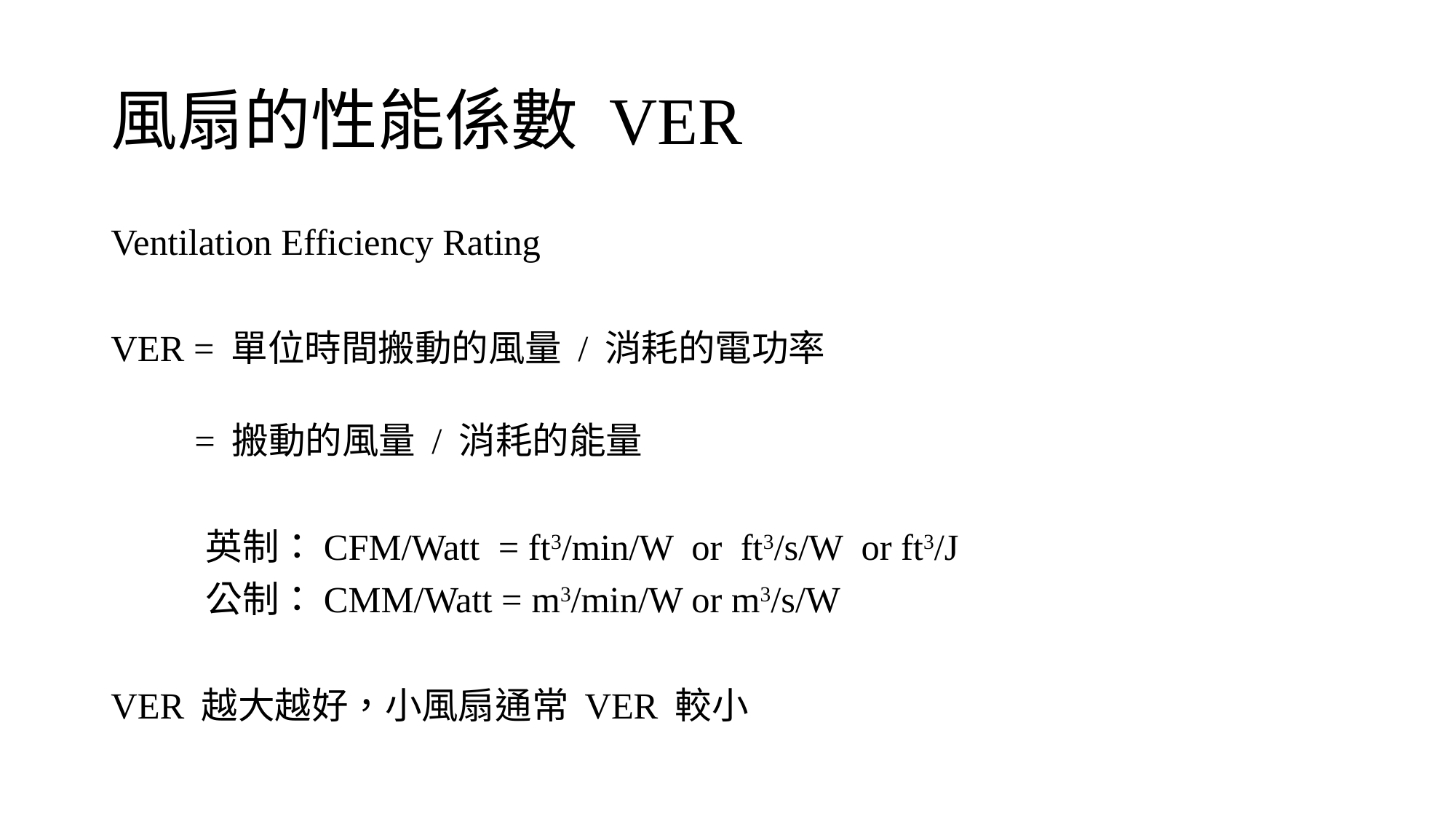

# 風扇的性能係數 VER
Ventilation Efficiency Rating

VER = 單位時間搬動的風量 / 消耗的電功率
         = 搬動的風量 / 消耗的能量

	英制：CFM/Watt  = ft3/min/W  or  ft3/s/W  or ft3/J
	公制：CMM/Watt = m3/min/W or m3/s/W

VER 越大越好，小風扇通常 VER 較小